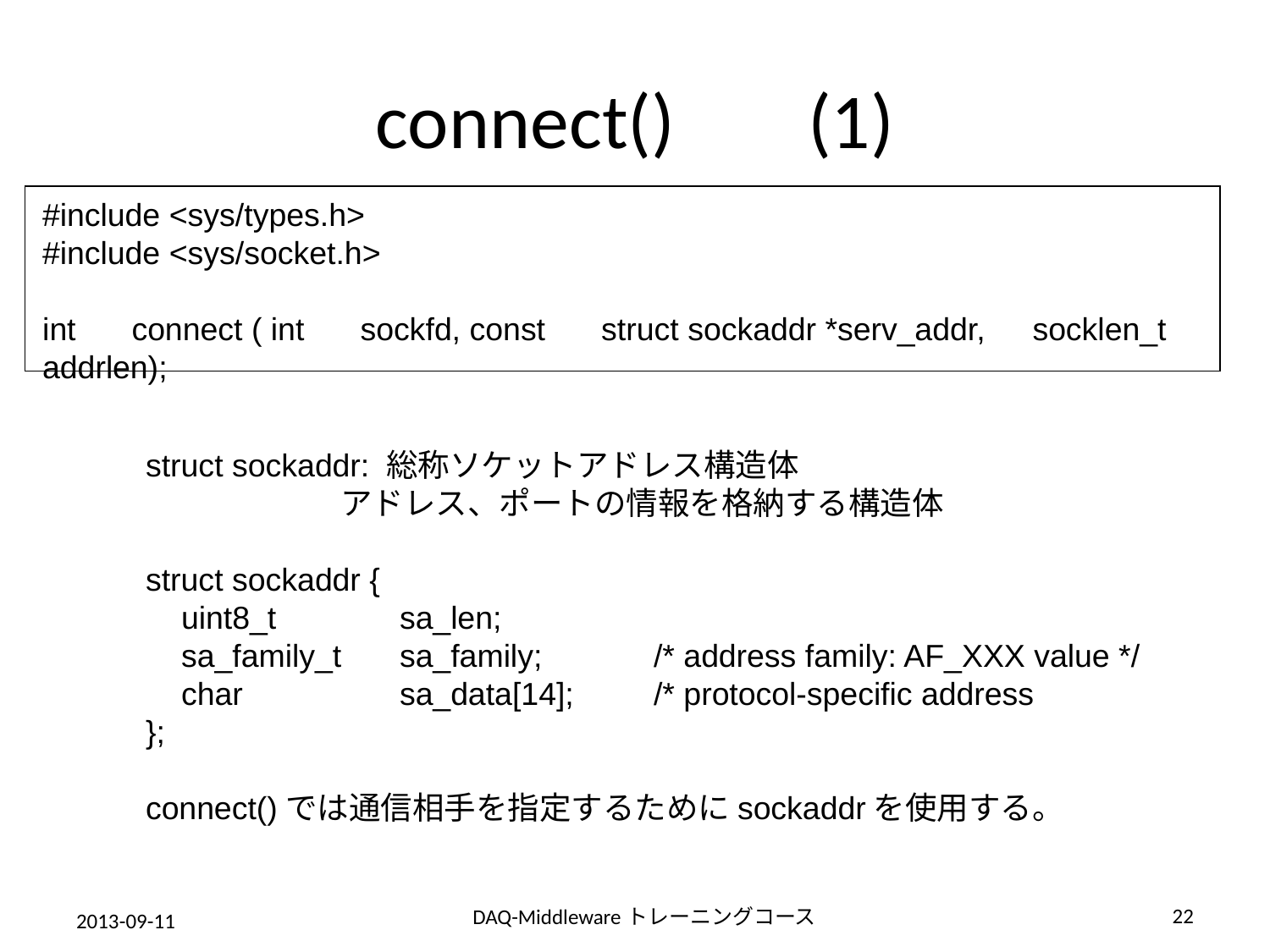

# connect() 　(1)

#include <sys/types.h>
#include <sys/socket.h>

int 　connect ( int 　sockfd, const 　struct sockaddr *serv_addr,　socklen_t addrlen);
struct sockaddr: 総称ソケットアドレス構造体
                          アドレス、ポートの情報を格納する構造体

struct sockaddr {
    uint8_t	sa_len;
    sa_family_t	sa_family;	/* address family: AF_XXX value */
    char		sa_data[14];	/* protocol-specific address
};

connect()では通信相手を指定するためにsockaddrを使用する。
22
DAQ-Middlewareトレーニングコース
2013-09-11